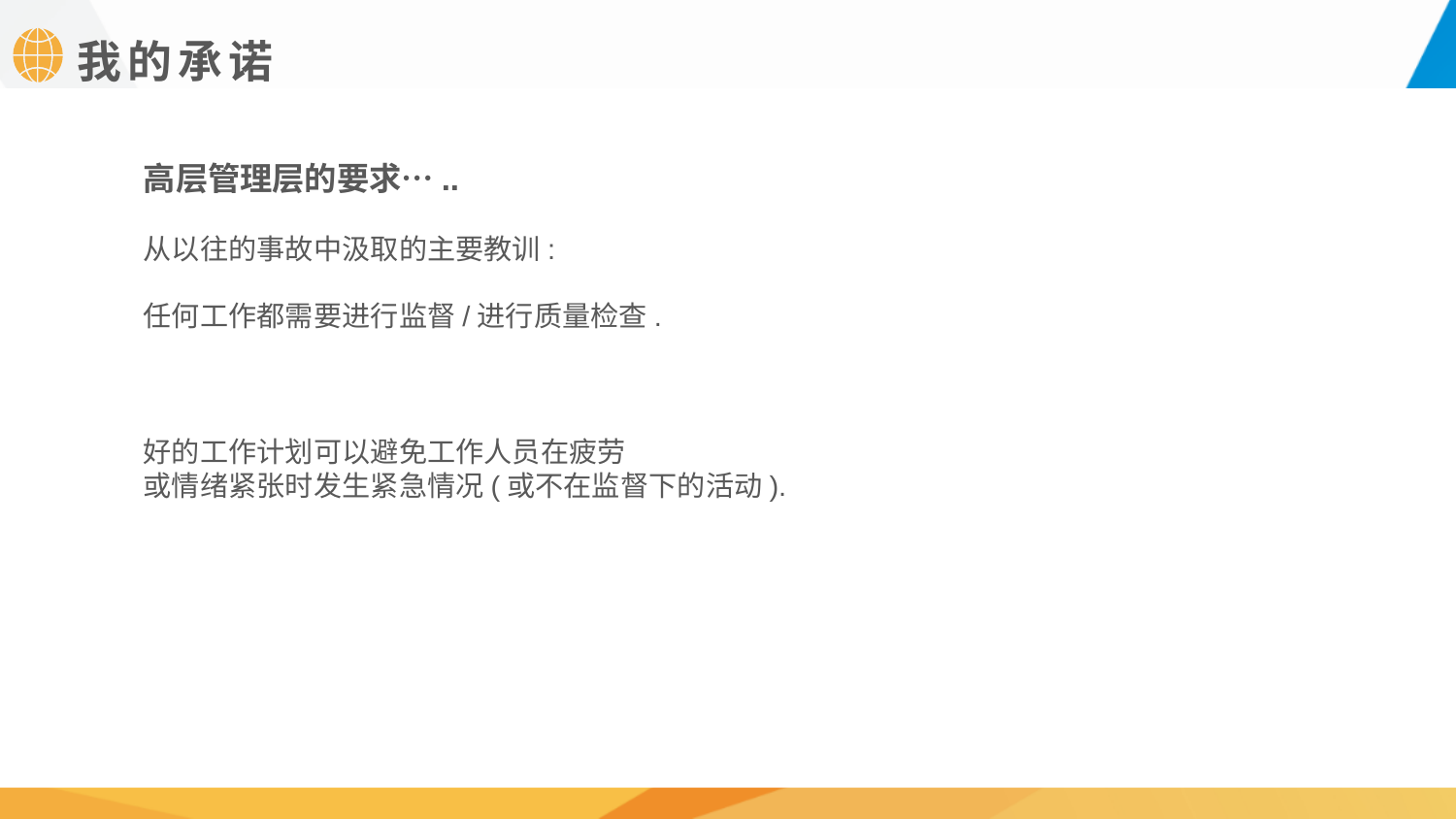

我的承诺

高层管理层的要求…..

从以往的事故中汲取的主要教训:

任何工作都需要进行监督/进行质量检查.

好的工作计划可以避免工作人员在疲劳
或情绪紧张时发生紧急情况(或不在监督下的活动).